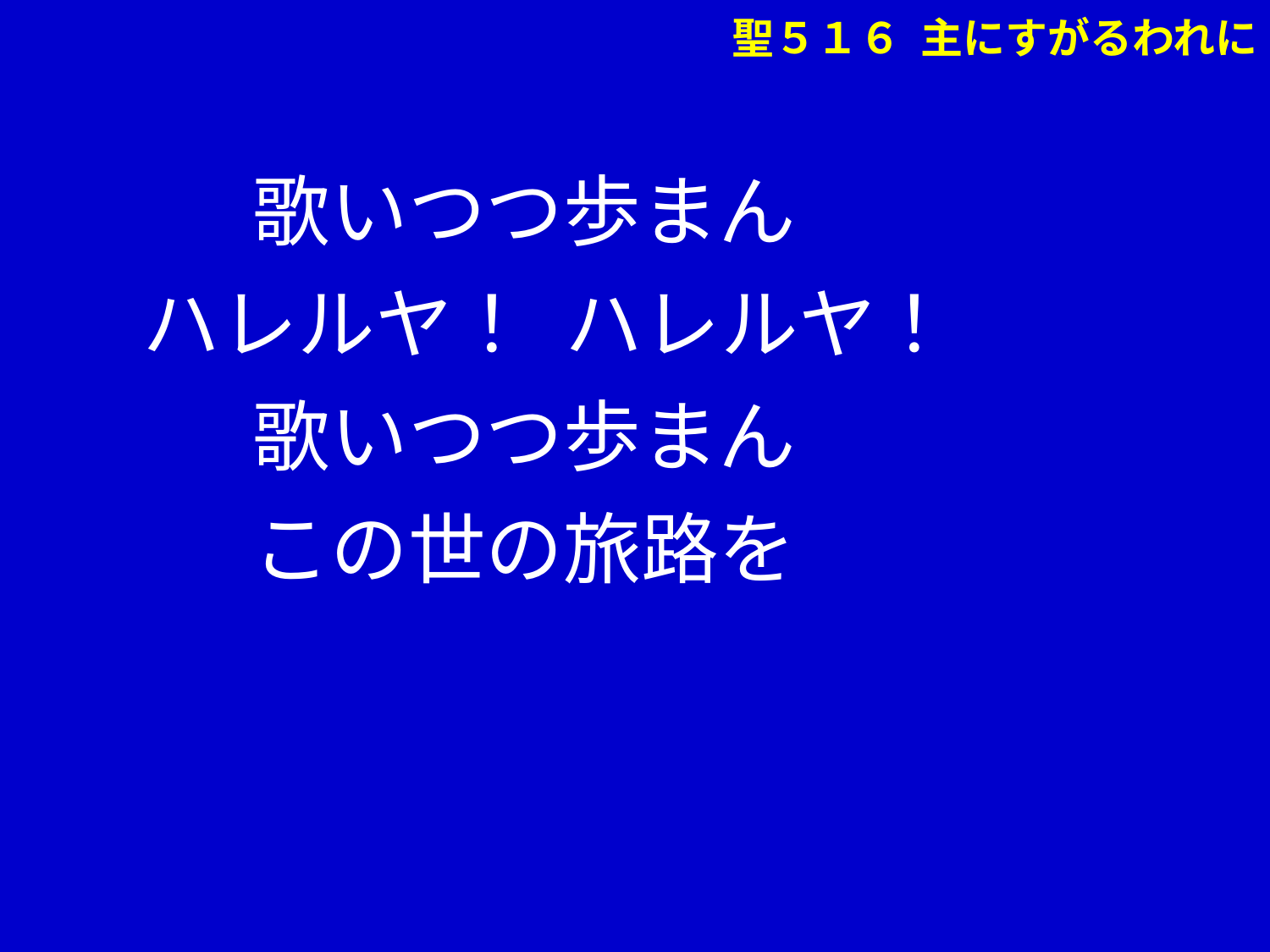

聖５１６  主にすがるわれに
　　　歌いつつ歩まん
      ハレルヤ！  ハレルヤ！
　　　歌いつつ歩まん
　　　この世の旅路を